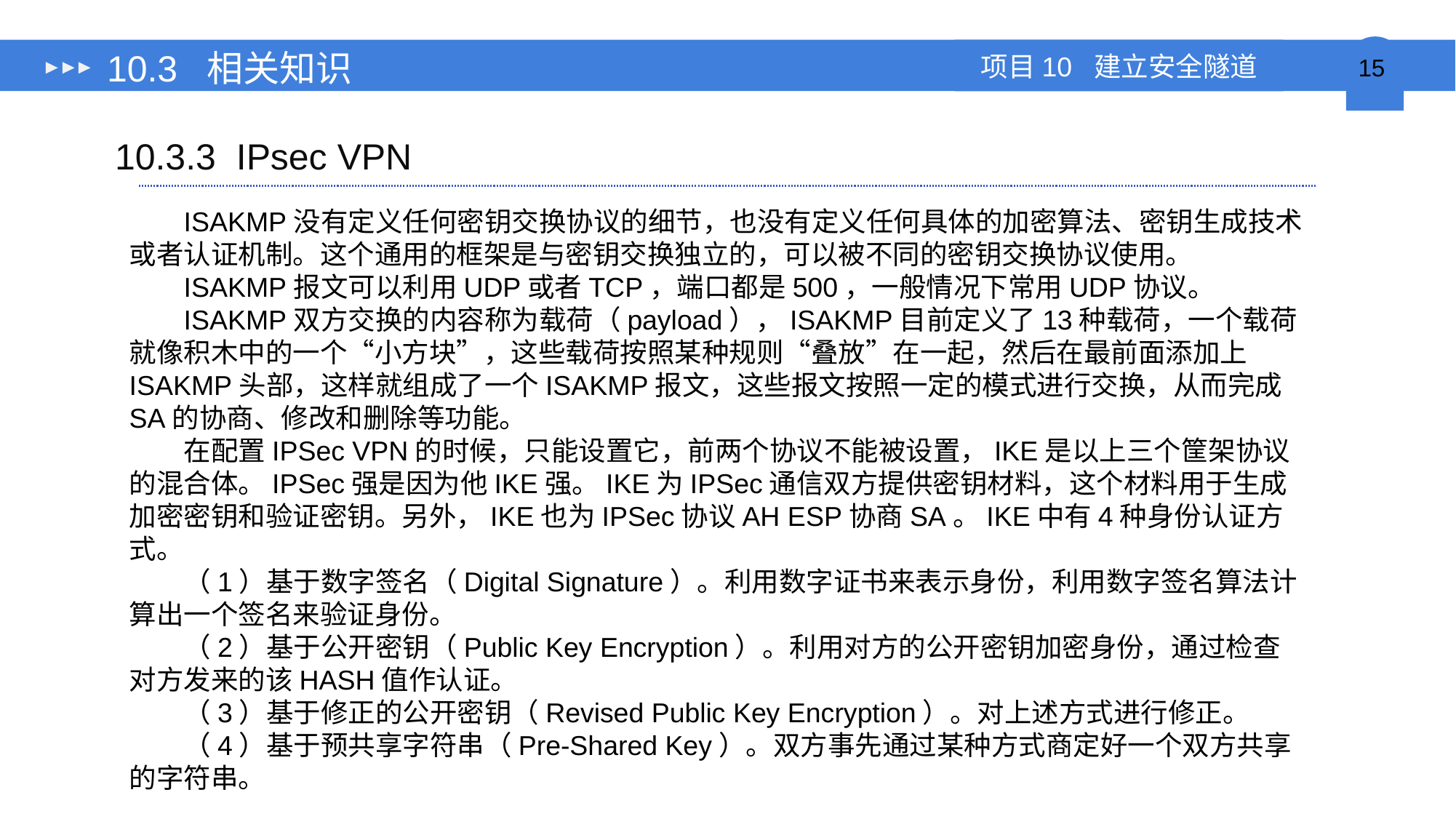

# 10.3  相关知识
10.3.3  IPsec VPN

ISAKMP没有定义任何密钥交换协议的细节，也没有定义任何具体的加密算法、密钥生成技术或者认证机制。这个通用的框架是与密钥交换独立的，可以被不同的密钥交换协议使用。
ISAKMP报文可以利用UDP或者TCP，端口都是500，一般情况下常用UDP协议。
ISAKMP双方交换的内容称为载荷（payload），ISAKMP目前定义了13种载荷，一个载荷就像积木中的一个“小方块”，这些载荷按照某种规则“叠放”在一起，然后在最前面添加上ISAKMP头部，这样就组成了一个ISAKMP报文，这些报文按照一定的模式进行交换，从而完成SA的协商、修改和删除等功能。
在配置IPSec VPN的时候，只能设置它，前两个协议不能被设置，IKE是以上三个筐架协议的混合体。IPSec强是因为他IKE强。IKE为IPSec通信双方提供密钥材料，这个材料用于生成加密密钥和验证密钥。另外，IKE也为IPSec协议AH ESP协商SA。IKE中有4种身份认证方式。
（1）基于数字签名（Digital Signature）。利用数字证书来表示身份，利用数字签名算法计算出一个签名来验证身份。
（2）基于公开密钥（Public Key Encryption）。利用对方的公开密钥加密身份，通过检查对方发来的该HASH值作认证。
（3）基于修正的公开密钥（Revised Public Key Encryption）。对上述方式进行修正。
（4）基于预共享字符串（Pre-Shared Key）。双方事先通过某种方式商定好一个双方共享的字符串。